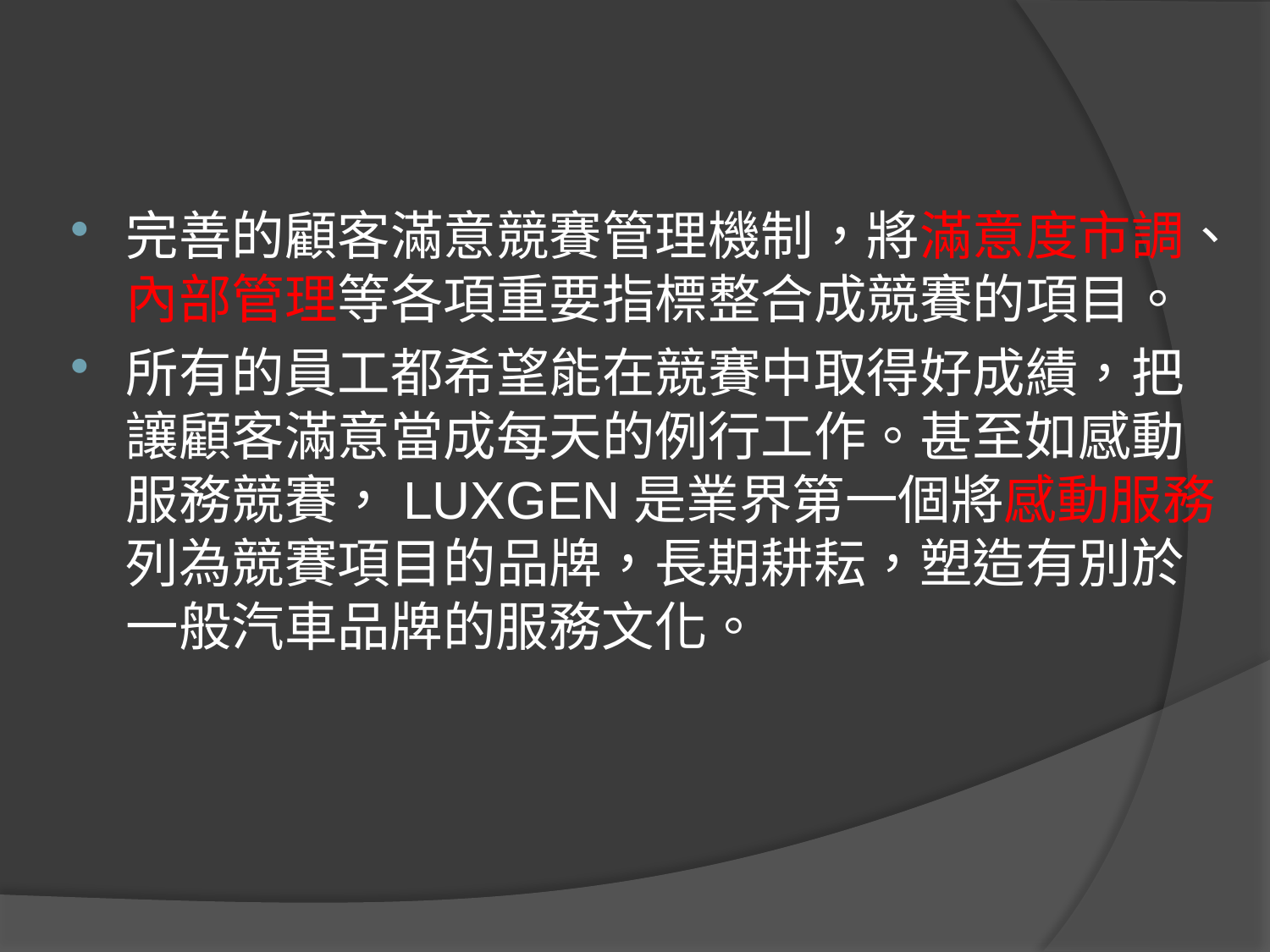

完善的顧客滿意競賽管理機制，將滿意度市調、內部管理等各項重要指標整合成競賽的項目。
所有的員工都希望能在競賽中取得好成績，把讓顧客滿意當成每天的例行工作。甚至如感動服務競賽，LUXGEN是業界第一個將感動服務列為競賽項目的品牌，長期耕耘，塑造有別於一般汽車品牌的服務文化。